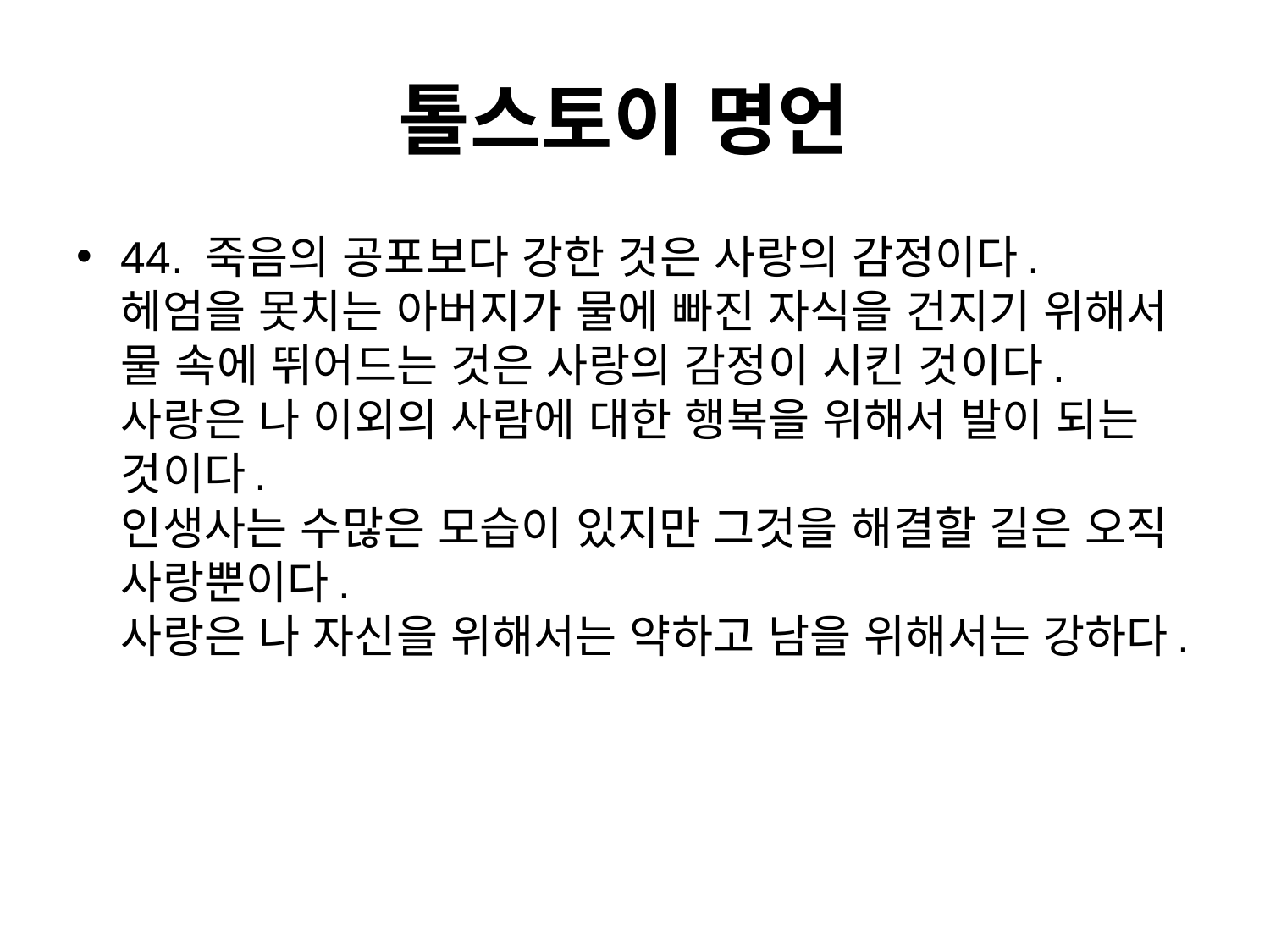

# 톨스토이 명언
44. 죽음의 공포보다 강한 것은 사랑의 감정이다.
헤엄을 못치는 아버지가 물에 빠진 자식을 건지기 위해서
물 속에 뛰어드는 것은 사랑의 감정이 시킨 것이다.
사랑은 나 이외의 사람에 대한 행복을 위해서 발이 되는 것이다.
인생사는 수많은 모습이 있지만 그것을 해결할 길은 오직 사랑뿐이다.
사랑은 나 자신을 위해서는 약하고 남을 위해서는 강하다.